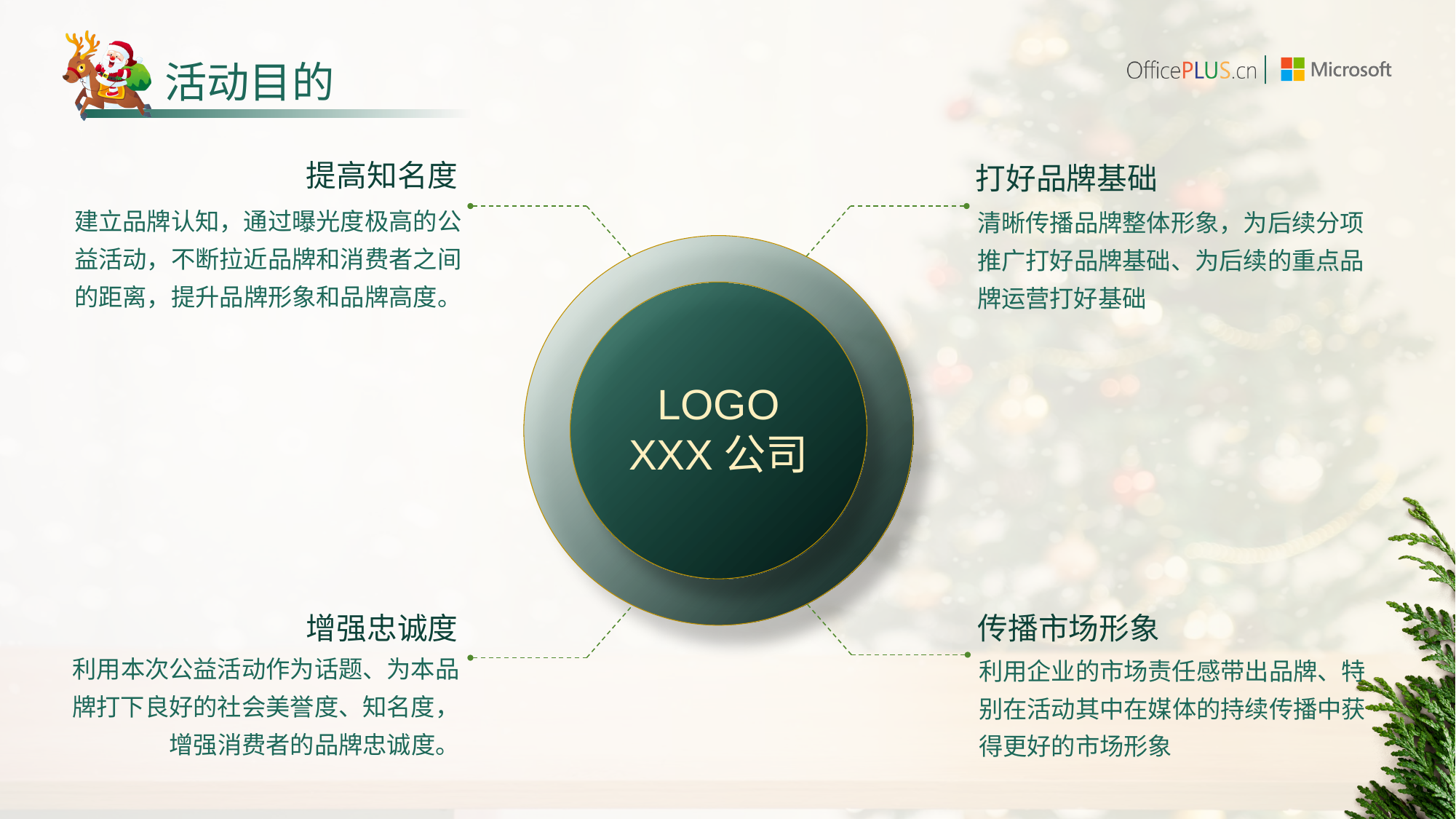

# 活动目的
提高知名度
打好品牌基础
建立品牌认知，通过曝光度极高的公益活动，不断拉近品牌和消费者之间的距离，提升品牌形象和品牌高度。

清晰传播品牌整体形象，为后续分项推广打好品牌基础、为后续的重点品牌运营打好基础

LOGO
XXX公司
增强忠诚度
传播市场形象
利用本次公益活动作为话题、为本品牌打下良好的社会美誉度、知名度，增强消费者的品牌忠诚度。
利用企业的市场责任感带出品牌、特别在活动其中在媒体的持续传播中获得更好的市场形象